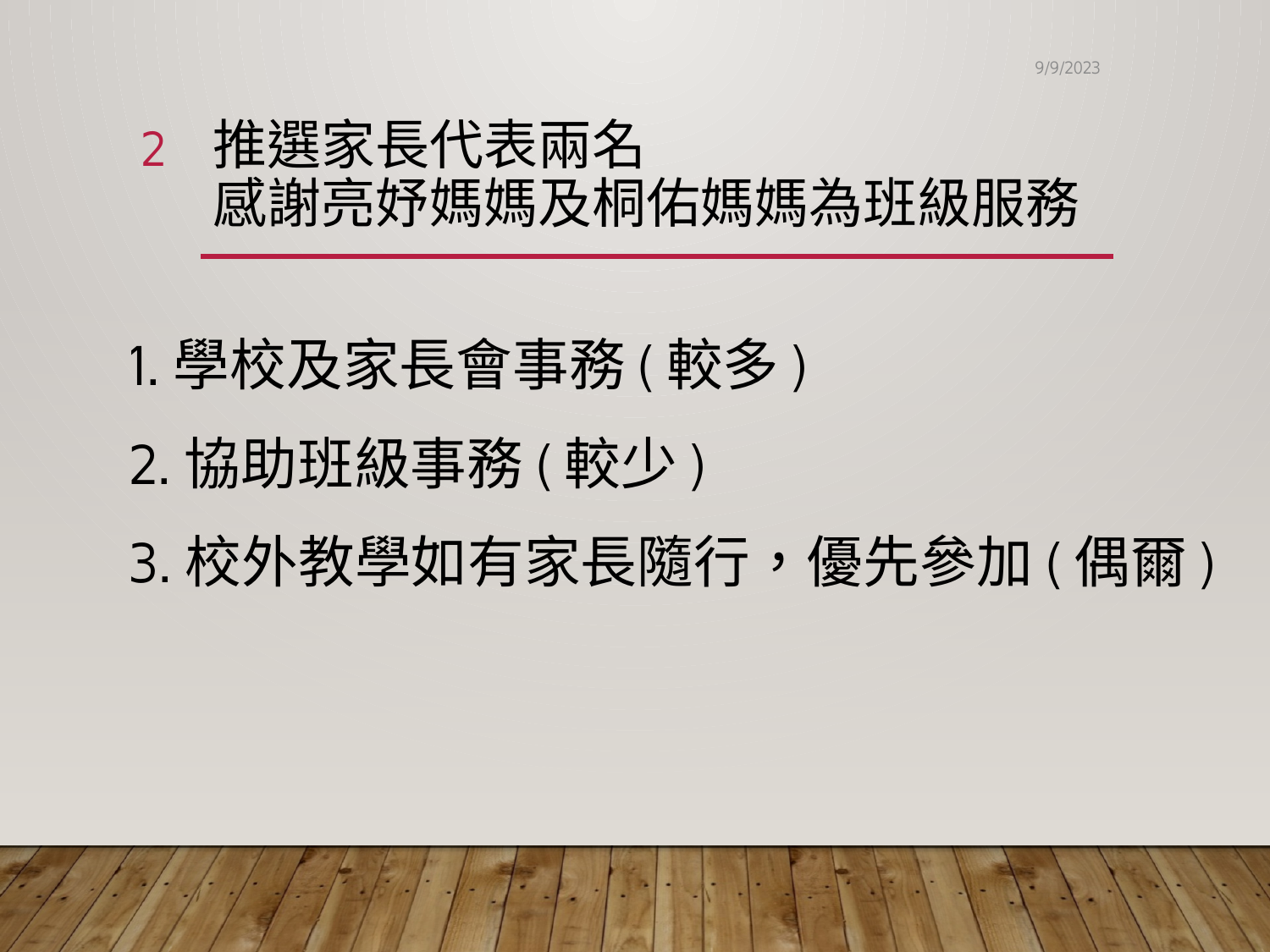

9/9/2023
2
# 推選家長代表兩名 感謝亮妤媽媽及桐佑媽媽為班級服務
1.學校及家長會事務(較多)
2.協助班級事務(較少)
3.校外教學如有家長隨行，優先參加(偶爾)